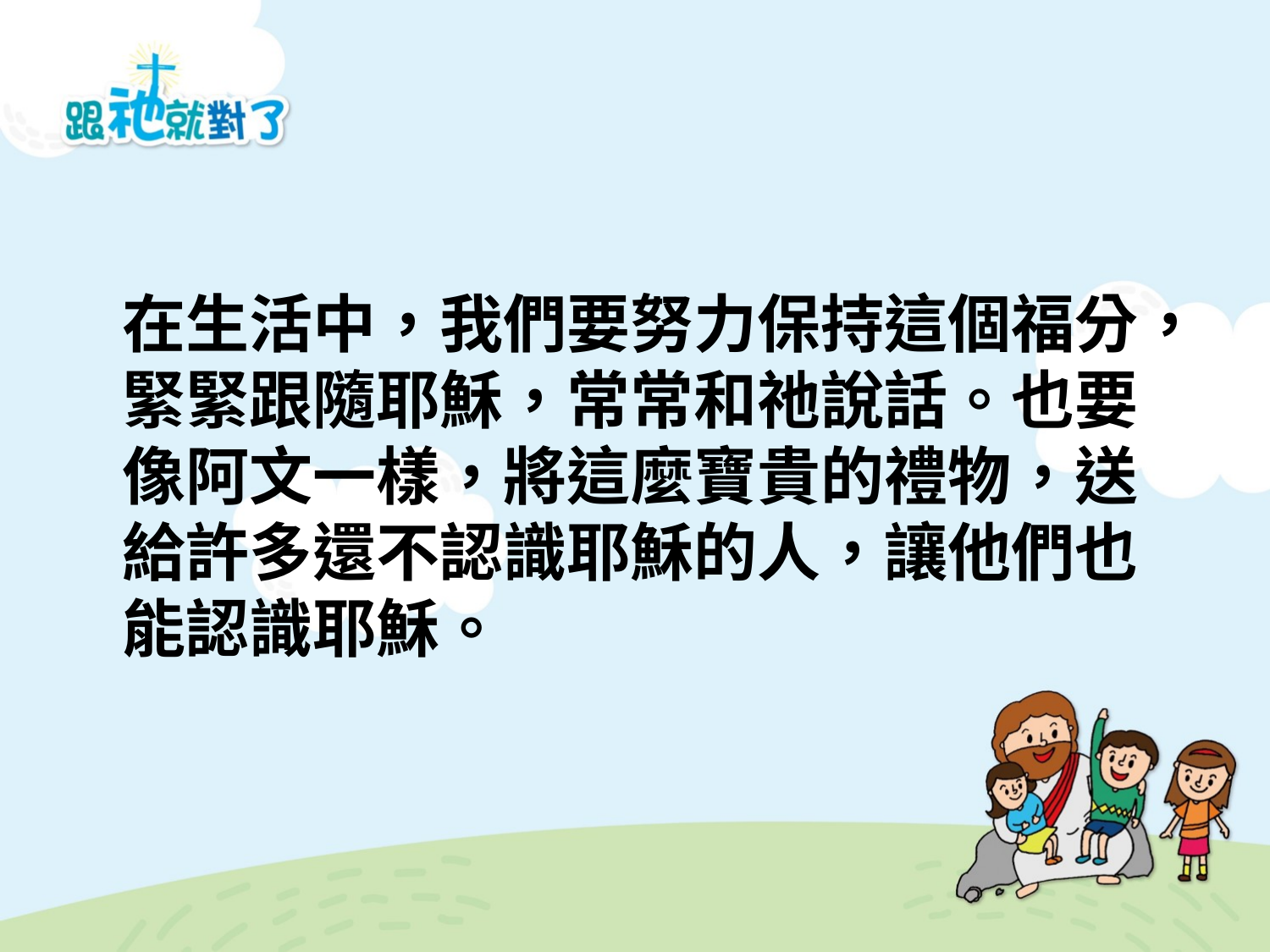

在生活中，我們要努力保持這個福分，緊緊跟隨耶穌，常常和祂說話。也要像阿文一樣，將這麼寶貴的禮物，送給許多還不認識耶穌的人，讓他們也能認識耶穌。